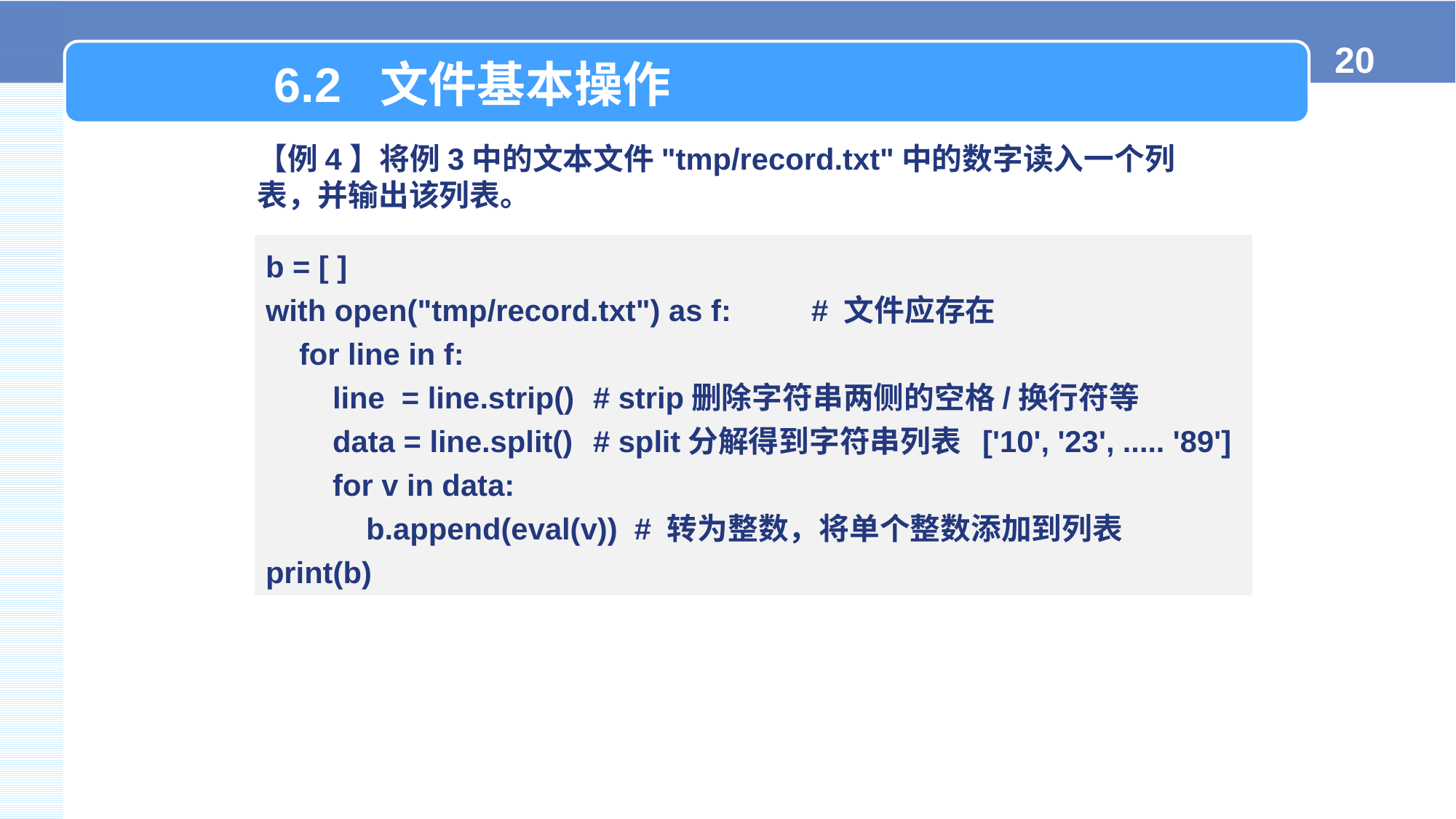

6.2  文件基本操作
【例4】将例3中的文本文件"tmp/record.txt"中的数字读入一个列表，并输出该列表。
b = [ ]
with open("tmp/record.txt") as f:	# 文件应存在
    for line in f:
        line  = line.strip()	# strip删除字符串两侧的空格/换行符等
        data = line.split()	# split分解得到字符串列表  ['10', '23', ..... '89']
        for v in data:
            b.append(eval(v))  # 转为整数，将单个整数添加到列表
print(b)